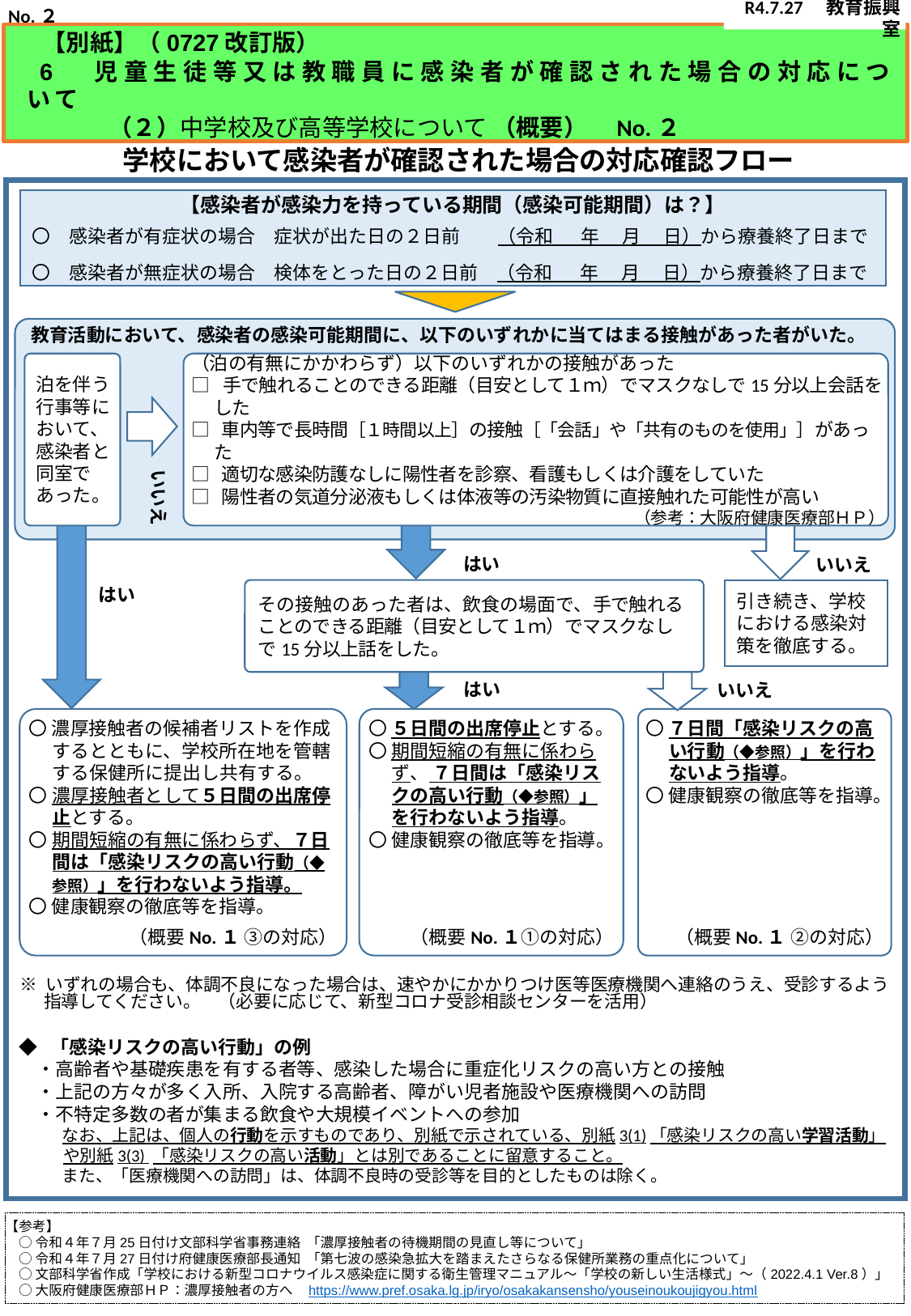

No.２
R4.7.27　教育振興室
　【別紙】（0727改訂版）
 6　児童生徒等又は教職員に感染者が確認された場合の対応について
 　　　（２）中学校及び高等学校について （概要）　No.２
学校において感染者が確認された場合の対応確認フロー

【感染者が感染力を持っている期間（感染可能期間）は？】

〇　感染者が有症状の場合　症状が出た日の２日前　　（令和　  年 　月 　日）から療養終了日まで

〇　感染者が無症状の場合　検体をとった日の２日前　（令和　  年　 月 　日）から療養終了日まで

教育活動において、感染者の感染可能期間に、以下のいずれかに当てはまる接触があった者がいた。

（泊の有無にかかわらず）以下のいずれかの接触があった
□  手で触れることのできる距離（目安として１ｍ）でマスクなしで15分以上会話をした
□  車内等で長時間［１時間以上］の接触［「会話」や「共有のものを使用」］があった
□  適切な感染防護なしに陽性者を診察、看護もしくは介護をしていた
□  陽性者の気道分泌液もしくは体液等の汚染物質に直接触れた可能性が高い
    （参考：大阪府健康医療部ＨＰ）
泊を伴う行事等において、感染者と同室であった。

いいえ

はい
いいえ
はい
その接触のあった者は、飲食の場面で、手で触れることのできる距離（目安として１ｍ）でマスクなしで15分以上話をした。
引き続き、学校における感染対策を徹底する。

はい
いいえ
〇 濃厚接触者の候補者リストを作成するとともに、学校所在地を管轄する保健所に提出し共有する。
〇 濃厚接触者として５日間の出席停止とする。
〇 期間短縮の有無に係わらず、７日間は「感染リスクの高い行動（◆参照）」を行わないよう指導。
〇 健康観察の徹底等を指導。

（概要No.１ ③の対応）
〇 ５日間の出席停止とする。
〇 期間短縮の有無に係わらず、 ７日間は「感染リスクの高い行動（◆参照）」を行わないよう指導。
〇 健康観察の徹底等を指導。

（概要No.１①の対応）
〇 ７日間「感染リスクの高い行動（◆参照）」を行わないよう指導。
〇 健康観察の徹底等を指導。

（概要No.１ ②の対応）
※ いずれの場合も、体調不良になった場合は、速やかにかかりつけ医等医療機関へ連絡のうえ、受診するよう指導してください。　（必要に応じて、新型コロナ受診相談センターを活用）
 ◆  「感染リスクの高い行動」の例
    ・高齢者や基礎疾患を有する者等、感染した場合に重症化リスクの高い方との接触
    ・上記の方々が多く入所、入院する高齢者、障がい児者施設や医療機関への訪問
    ・不特定多数の者が集まる飲食や大規模イベントへの参加
なお、上記は、個人の行動を示すものであり、別紙で示されている、別紙3(1)「感染リスクの高い学習活動」や別紙3(3) 「感染リスクの高い活動」とは別であることに留意すること。
また、「医療機関への訪問」は、体調不良時の受診等を目的としたものは除く。
【参考】
　○ 令和４年７月25日付け文部科学省事務連絡  「濃厚接触者の待機期間の見直し等について」
　○ 令和４年７月27日付け府健康医療部長通知   「第七波の感染急拡大を踏まえたさらなる保健所業務の重点化について」
　○ 文部科学省作成「学校における新型コロナウイルス感染症に関する衛生管理マニュアル～「学校の新しい生活様式」～（2022.4.1 Ver.8）」
　○ 大阪府健康医療部ＨＰ：濃厚接触者の方へ    https://www.pref.osaka.lg.jp/iryo/osakakansensho/youseinoukoujigyou.html